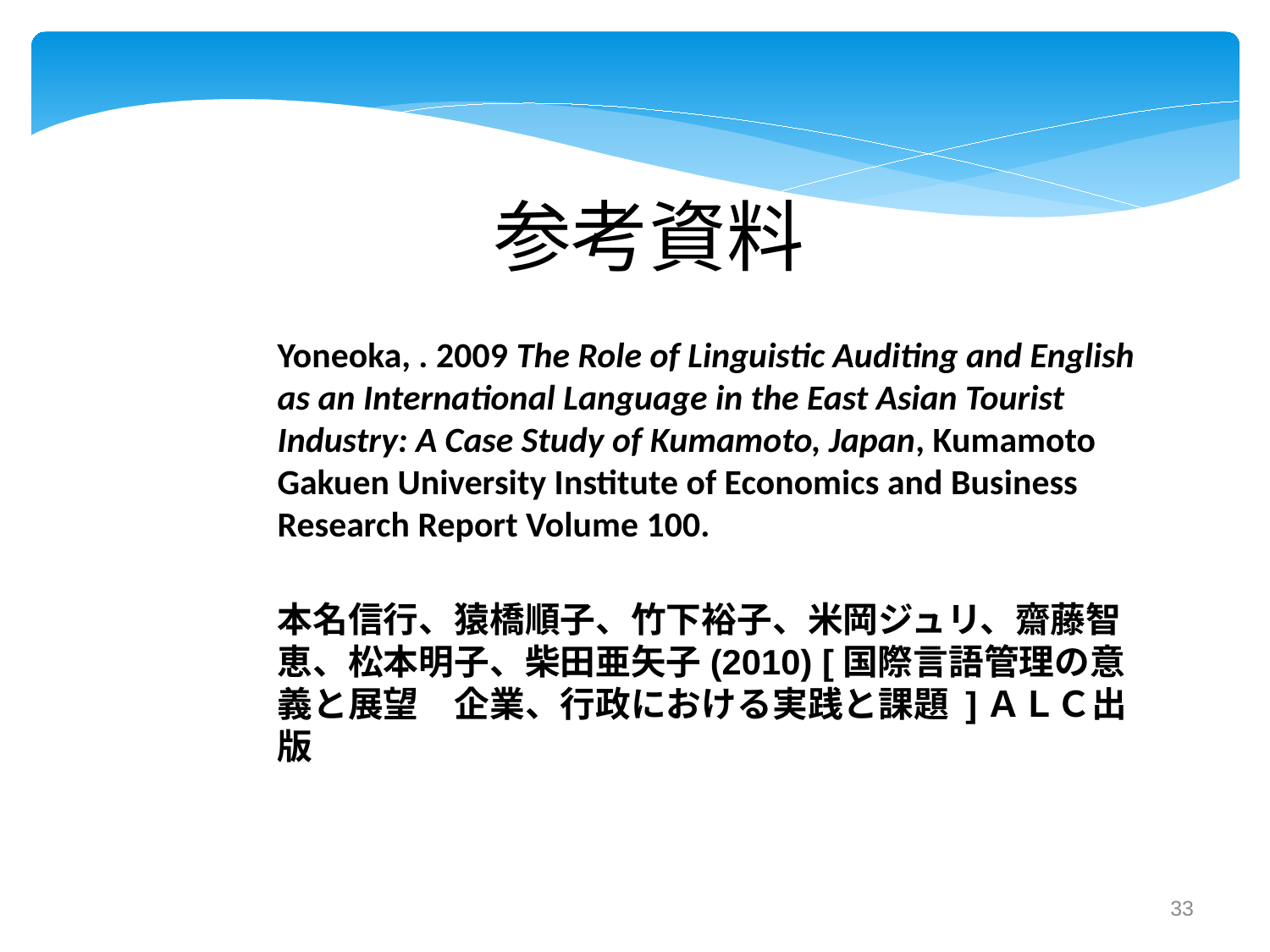

参考資料
Yoneoka, . 2009 The Role of Linguistic Auditing and English as an International Language in the East Asian Tourist Industry: A Case Study of Kumamoto, Japan, Kumamoto Gakuen University Institute of Economics and Business Research Report Volume 100.

本名信行、猿橋順子、竹下裕子、米岡ジュリ、齋藤智恵、松本明子、柴田亜矢子(2010) [国際言語管理の意義と展望　企業、行政における実践と課題 ]ＡＬＣ出版

33